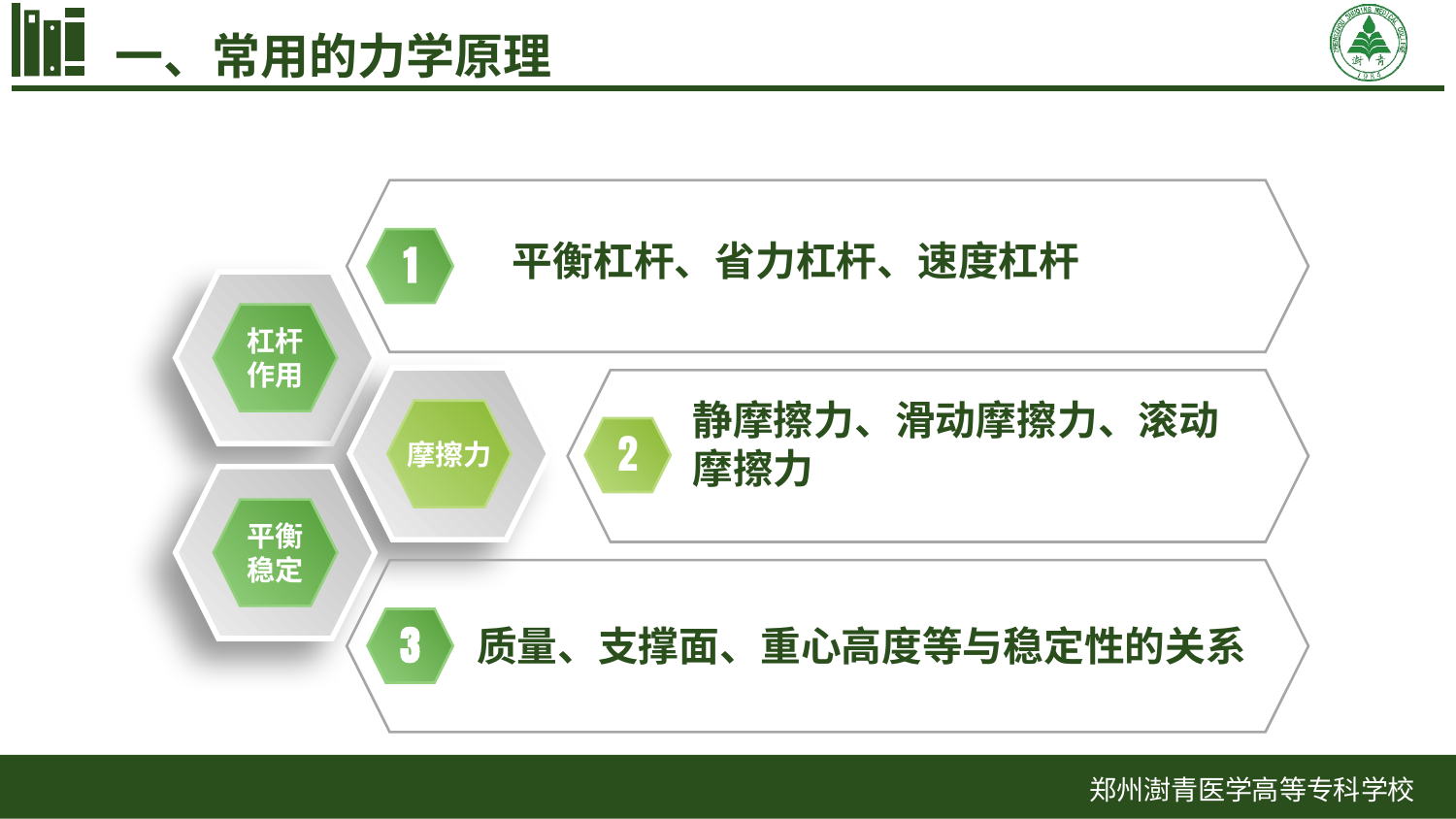

63
一、常用的力学原理

平衡杠杆、省力杠杆、速度杠杆
1

杠杆
作用

静摩擦力、滑动摩擦力、滚动摩擦力
摩擦力
2

平衡
稳定

3
质量、支撑面、重心高度等与稳定性的关系